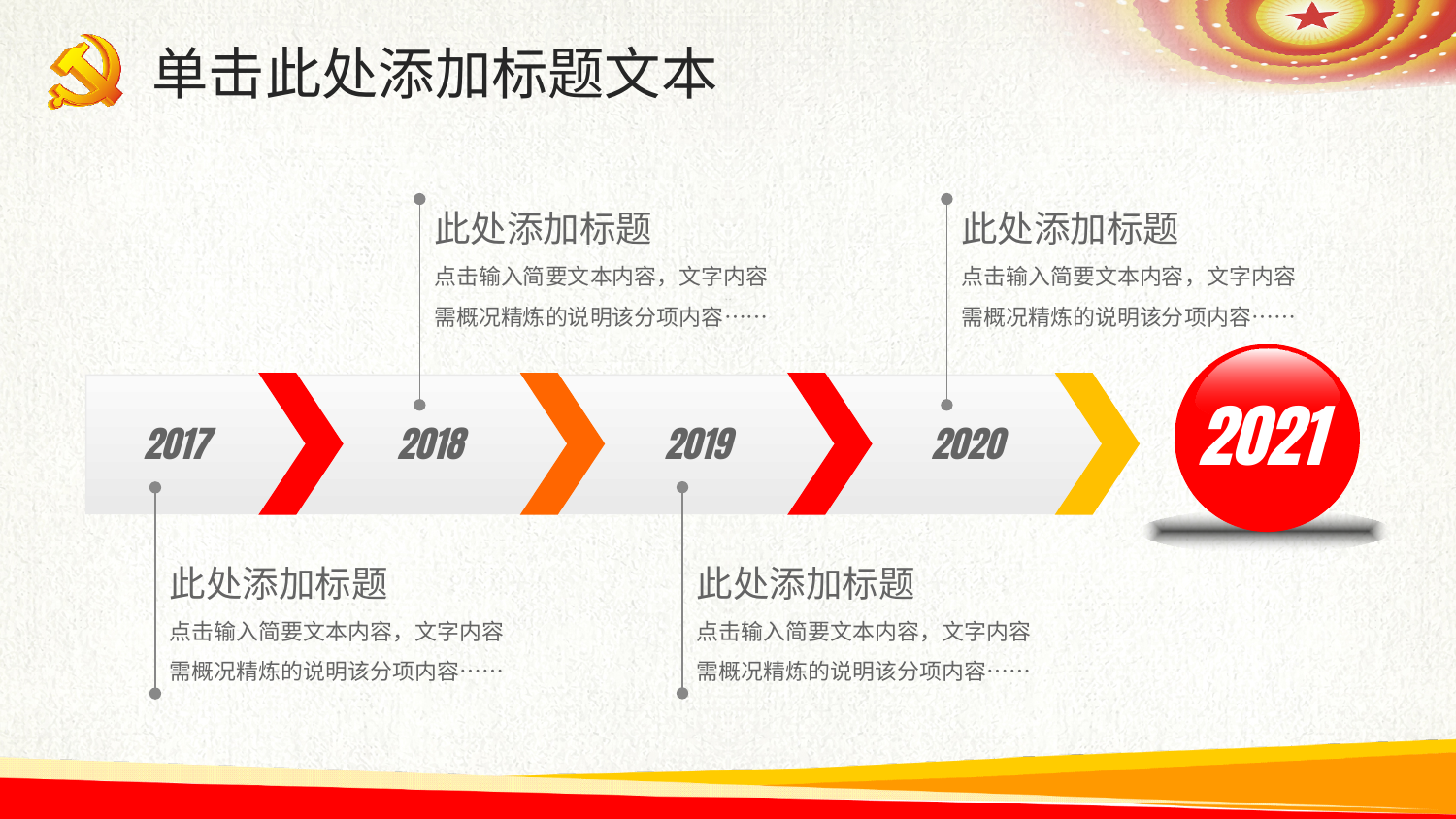

单击此处添加标题文本
此处添加标题
点击输入简要文本内容，文字内容需概况精炼的说明该分项内容……
此处添加标题
点击输入简要文本内容，文字内容需概况精炼的说明该分项内容……

2021

2017
2018
2019
2020
此处添加标题
点击输入简要文本内容，文字内容需概况精炼的说明该分项内容……
此处添加标题
点击输入简要文本内容，文字内容需概况精炼的说明该分项内容……